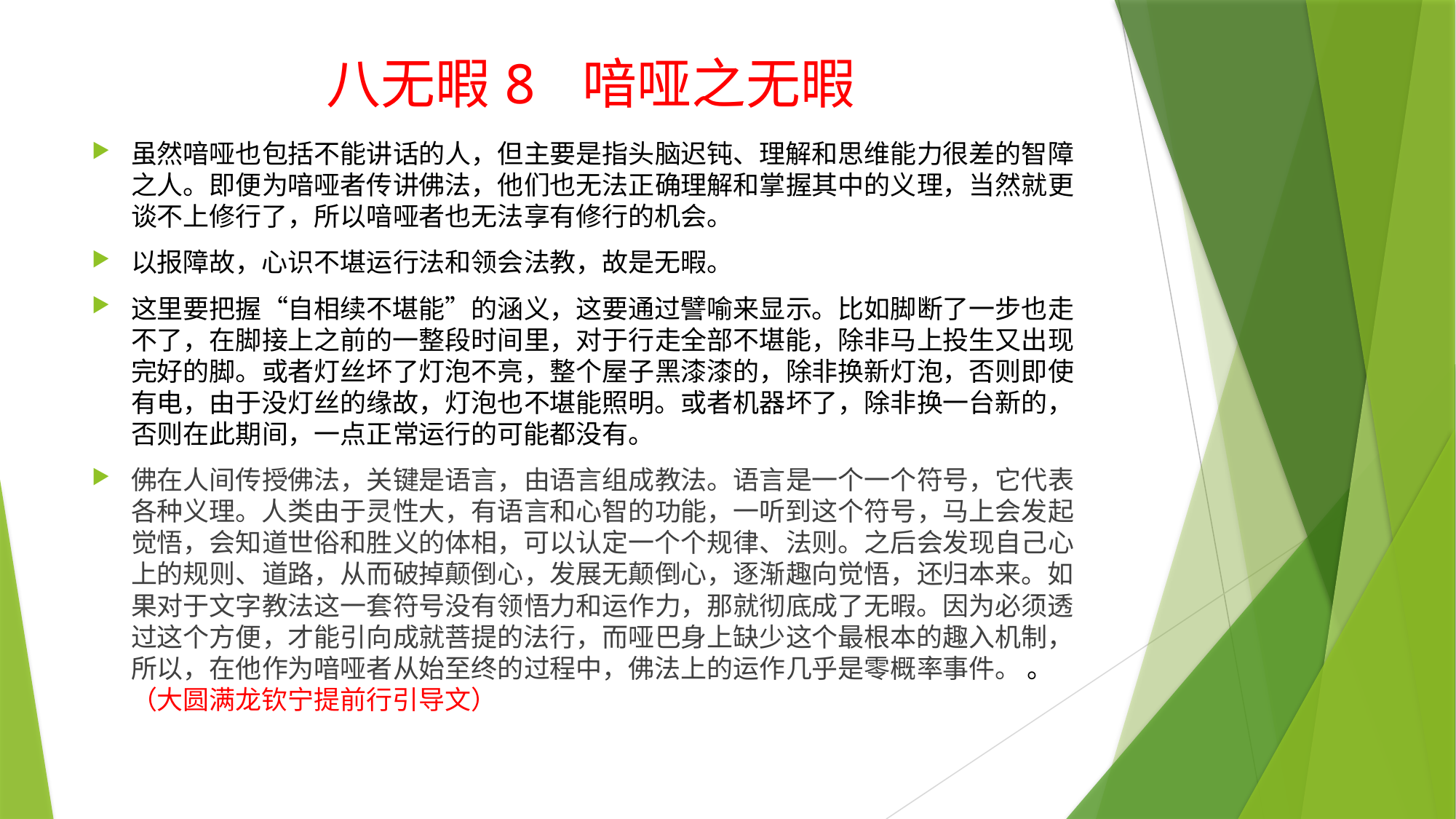

八无暇8 喑哑之无暇
虽然喑哑也包括不能讲话的人，但主要是指头脑迟钝、理解和思维能力很差的智障之人。即便为喑哑者传讲佛法，他们也无法正确理解和掌握其中的义理，当然就更谈不上修行了，所以喑哑者也无法享有修行的机会。
以报障故，心识不堪运行法和领会法教，故是无暇。
这里要把握“自相续不堪能”的涵义，这要通过譬喻来显示。比如脚断了一步也走不了，在脚接上之前的一整段时间里，对于行走全部不堪能，除非马上投生又出现完好的脚。或者灯丝坏了灯泡不亮，整个屋子黑漆漆的，除非换新灯泡，否则即使有电，由于没灯丝的缘故，灯泡也不堪能照明。或者机器坏了，除非换一台新的，否则在此期间，一点正常运行的可能都没有。
佛在人间传授佛法，关键是语言，由语言组成教法。语言是一个一个符号，它代表各种义理。人类由于灵性大，有语言和心智的功能，一听到这个符号，马上会发起觉悟，会知道世俗和胜义的体相，可以认定一个个规律、法则。之后会发现自己心上的规则、道路，从而破掉颠倒心，发展无颠倒心，逐渐趣向觉悟，还归本来。如果对于文字教法这一套符号没有领悟力和运作力，那就彻底成了无暇。因为必须透过这个方便，才能引向成就菩提的法行，而哑巴身上缺少这个最根本的趣入机制，所以，在他作为喑哑者从始至终的过程中，佛法上的运作几乎是零概率事件。 。（大圆满龙钦宁提前行引导文）